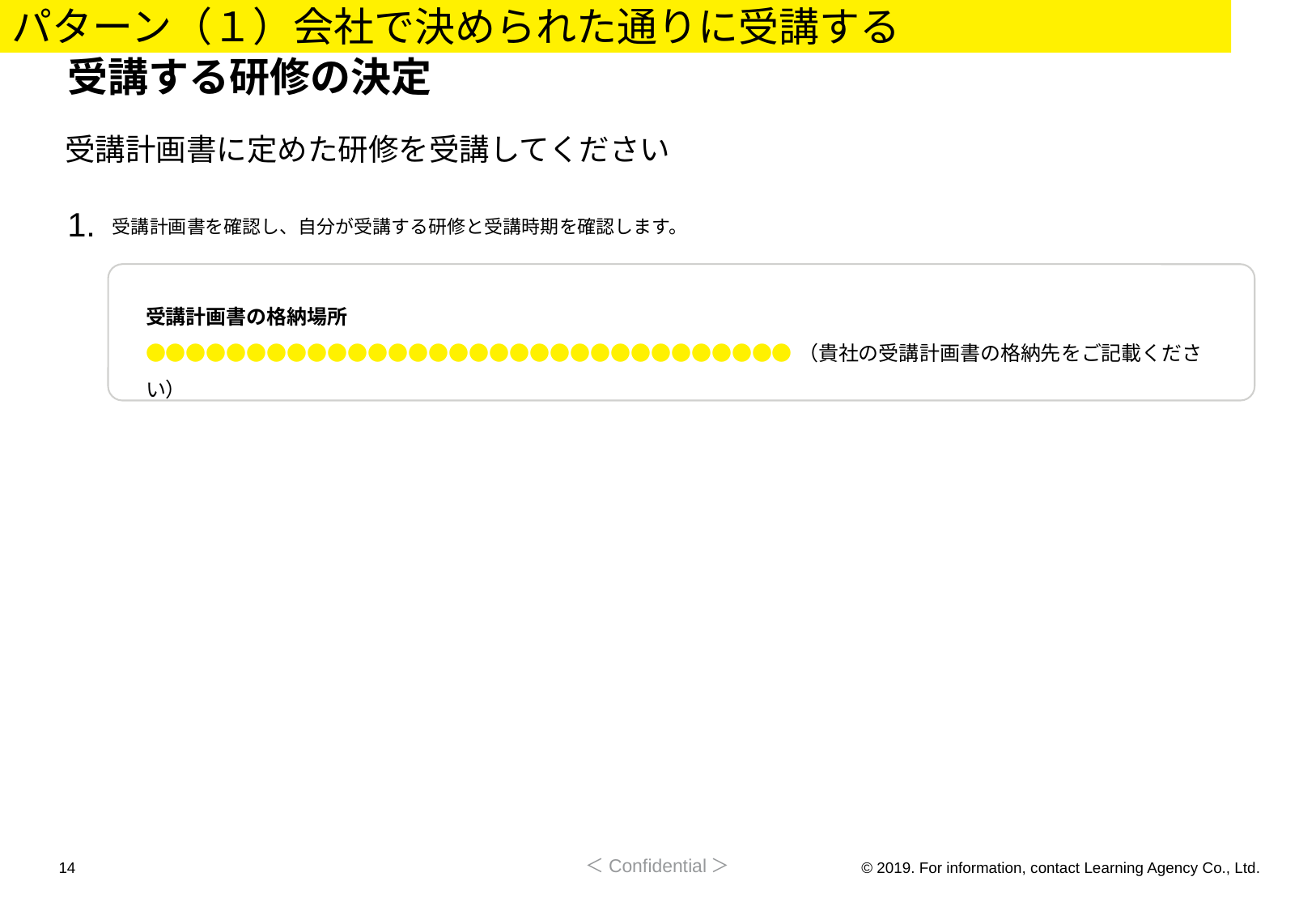

パターン（１）会社で決められた通りに受講する
# 受講する研修の決定
受講計画書に定めた研修を受講してください
1.
受講計画書を確認し、自分が受講する研修と受講時期を確認します。
受講計画書の格納場所
●●●●●●●●●●●●●●●●●●●●●●●●●●●●●●●●（貴社の受講計画書の格納先をご記載ください）